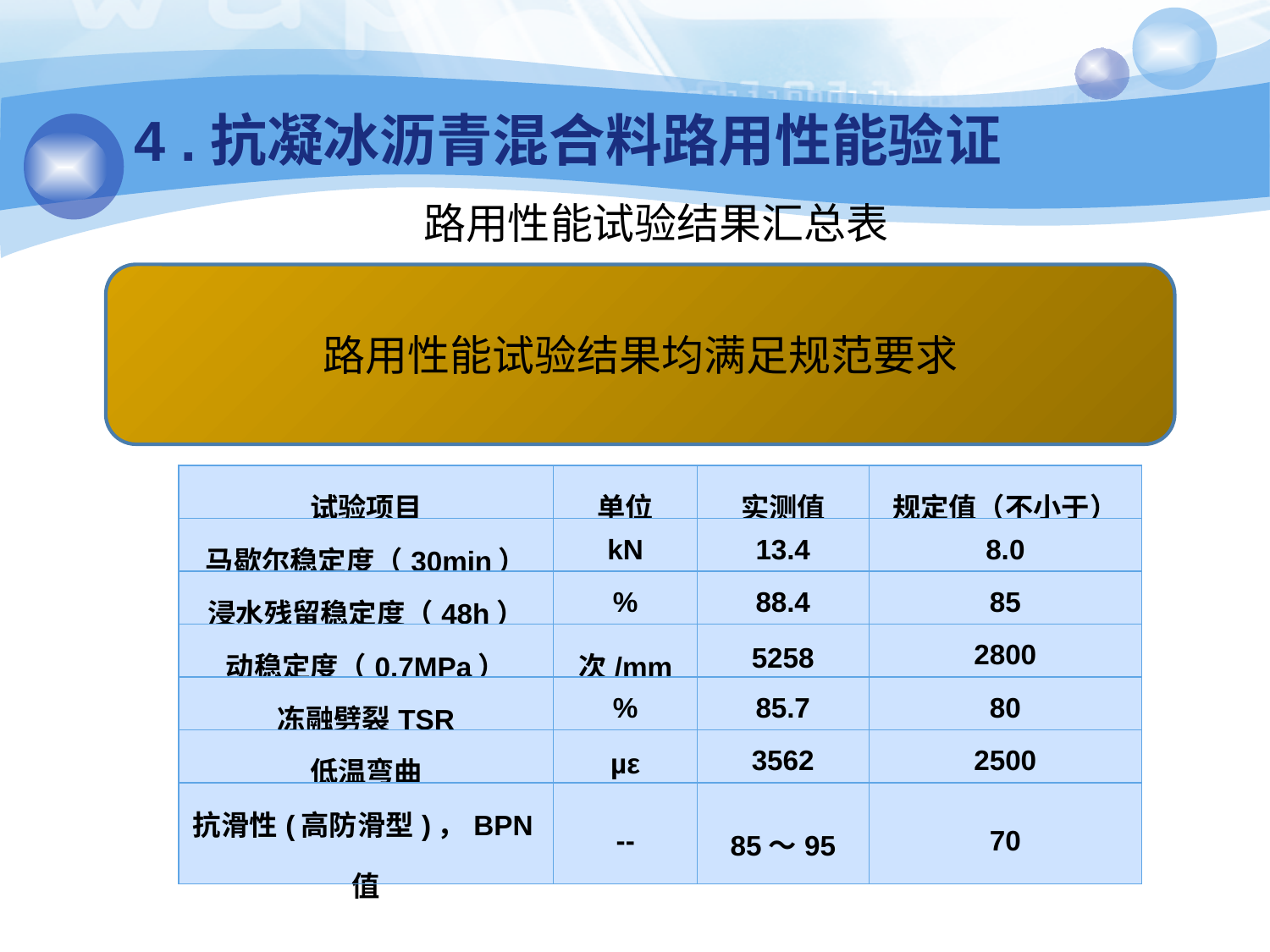

4 .抗凝冰沥青混合料路用性能验证
路用性能试验结果汇总表
路用性能试验结果均满足规范要求
| 试验项目 | 单位 | 实测值 | 规定值（不小于） |
| --- | --- | --- | --- |
| 马歇尔稳定度（30min） | kN | 13.4 | 8.0 |
| 浸水残留稳定度（48h） | % | 88.4 | 85 |
| 动稳定度（0.7MPa） | 次/mm | 5258 | 2800 |
| 冻融劈裂TSR | % | 85.7 | 80 |
| 低温弯曲 | µε | 3562 | 2500 |
| 抗滑性(高防滑型)，BPN值 | -- | 85～95 | 70 |